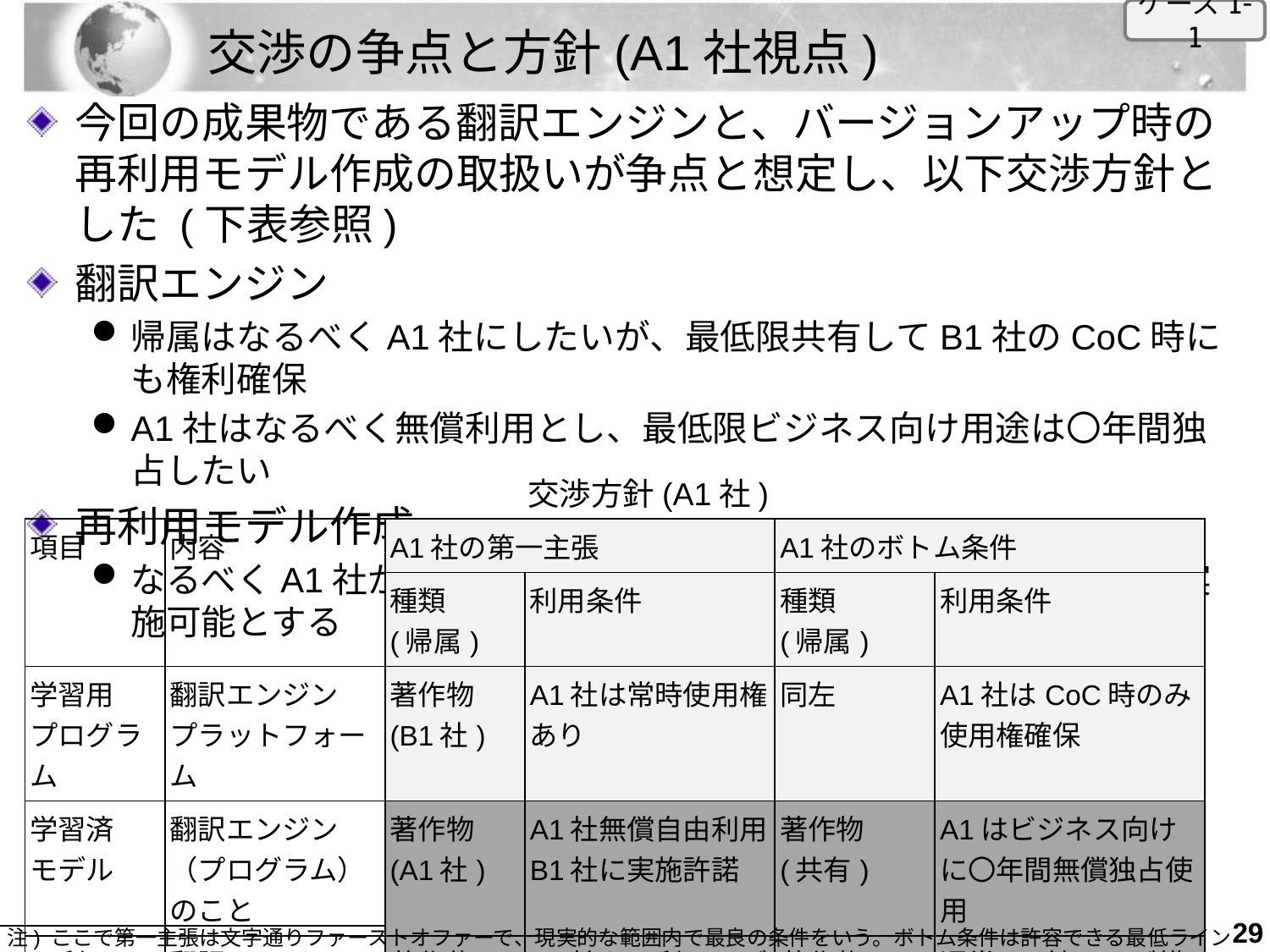

ケース1-1
# 交渉の争点と方針(A1社視点)
今回の成果物である翻訳エンジンと、バージョンアップ時の再利用モデル作成の取扱いが争点と想定し、以下交渉方針とした (下表参照)
翻訳エンジン
帰属はなるべくA1社にしたいが、最低限共有してB1社のCoC時にも権利確保
A1社はなるべく無償利用とし、最低限ビジネス向け用途は〇年間独占したい
再利用モデル作成
なるべくA1社が実施したいが最低限B1社のCoC時にはA1社で実施可能とする

交渉方針(A1社)
| 項目 | 内容 | A1社の第一主張 |  | A1社のボトム条件 |  |
| --- | --- | --- | --- | --- | --- |
|  |  | 種類 (帰属) | 利用条件 | 種類 (帰属) | 利用条件 |
| 学習用 プログラム | 翻訳エンジン プラットフォーム | 著作物 (B1社) | A1社は常時使用権あり | 同左 | A1社はCoC時のみ使用権確保 |
| 学習済 モデル | 翻訳エンジン（プログラム）のこと | 著作物 (A1社) | A1社無償自由利用 B1社に実施許諾 | 著作物 (共有) | A1はビジネス向けに〇年間無償独占使用 |
| 再利用 モデル | 翻訳エンジンのバージョンアップ | 著作物 | A1社も再利用モデル構築できる | 著作物 | 通常B1社のみが構築できる(CoC時はA1社構築可能) |
29
注) ここで第一主張は文字通りファーストオファーで、現実的な範囲内で最良の条件をいう。ボトム条件は許容できる最低ラインをいう。(以降同様)